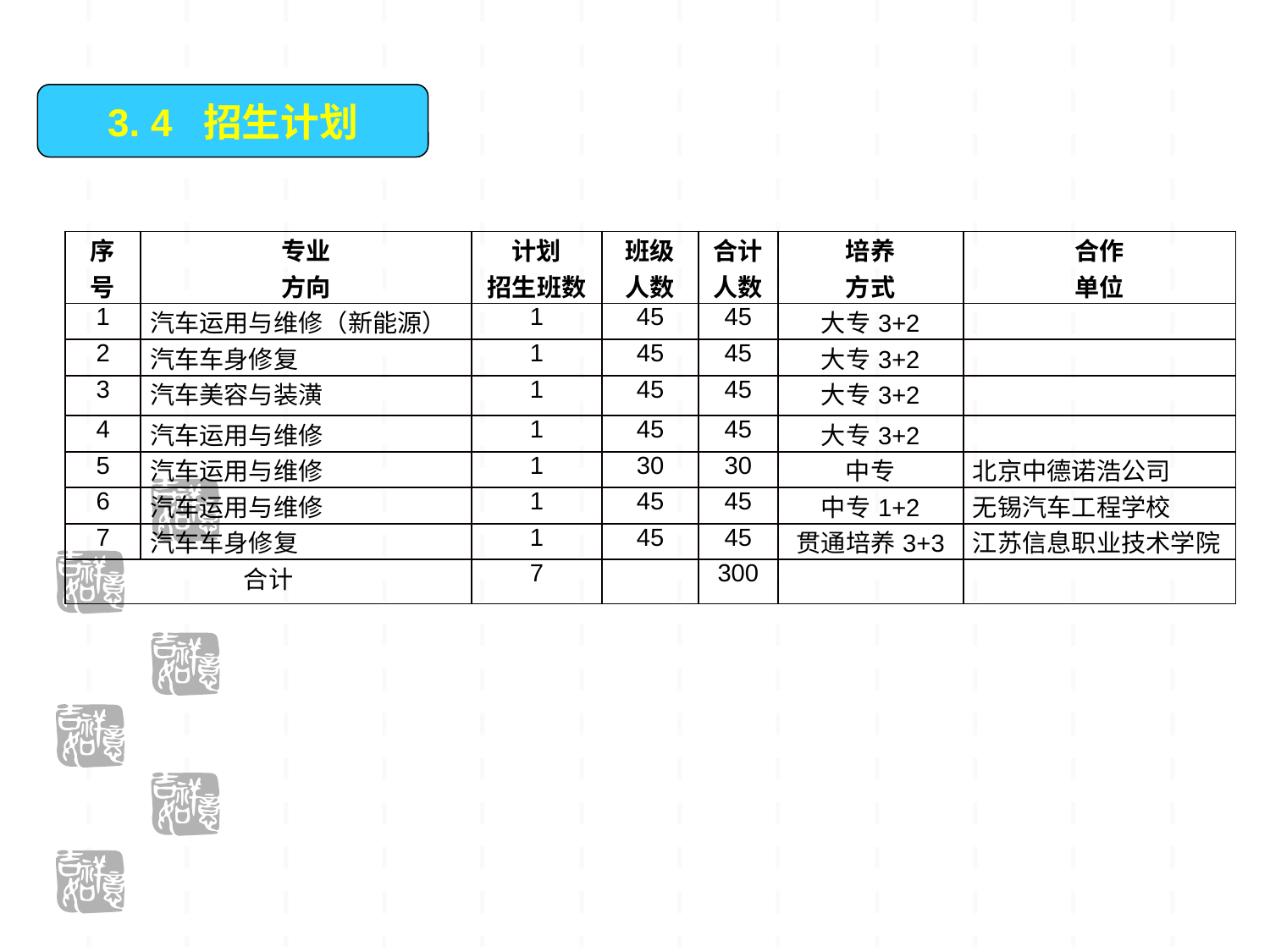

3. 4  招生计划
| 序 号 | 专业 方向 | 计划 招生班数 | 班级 人数 | 合计 人数 | 培养 方式 | 合作 单位 |
| --- | --- | --- | --- | --- | --- | --- |
| 1 | 汽车运用与维修（新能源） | 1 | 45 | 45 | 大专3+2 |  |
| 2 | 汽车车身修复 | 1 | 45 | 45 | 大专3+2 |  |
| 3 | 汽车美容与装潢 | 1 | 45 | 45 | 大专3+2 |  |
| 4 | 汽车运用与维修 | 1 | 45 | 45 | 大专3+2 |  |
| 5 | 汽车运用与维修 | 1 | 30 | 30 | 中专 | 北京中德诺浩公司 |
| 6 | 汽车运用与维修 | 1 | 45 | 45 | 中专1+2 | 无锡汽车工程学校 |
| 7 | 汽车车身修复 | 1 | 45 | 45 | 贯通培养3+3 | 江苏信息职业技术学院 |
| 合计 |  | 7 |  | 300 |  |  |